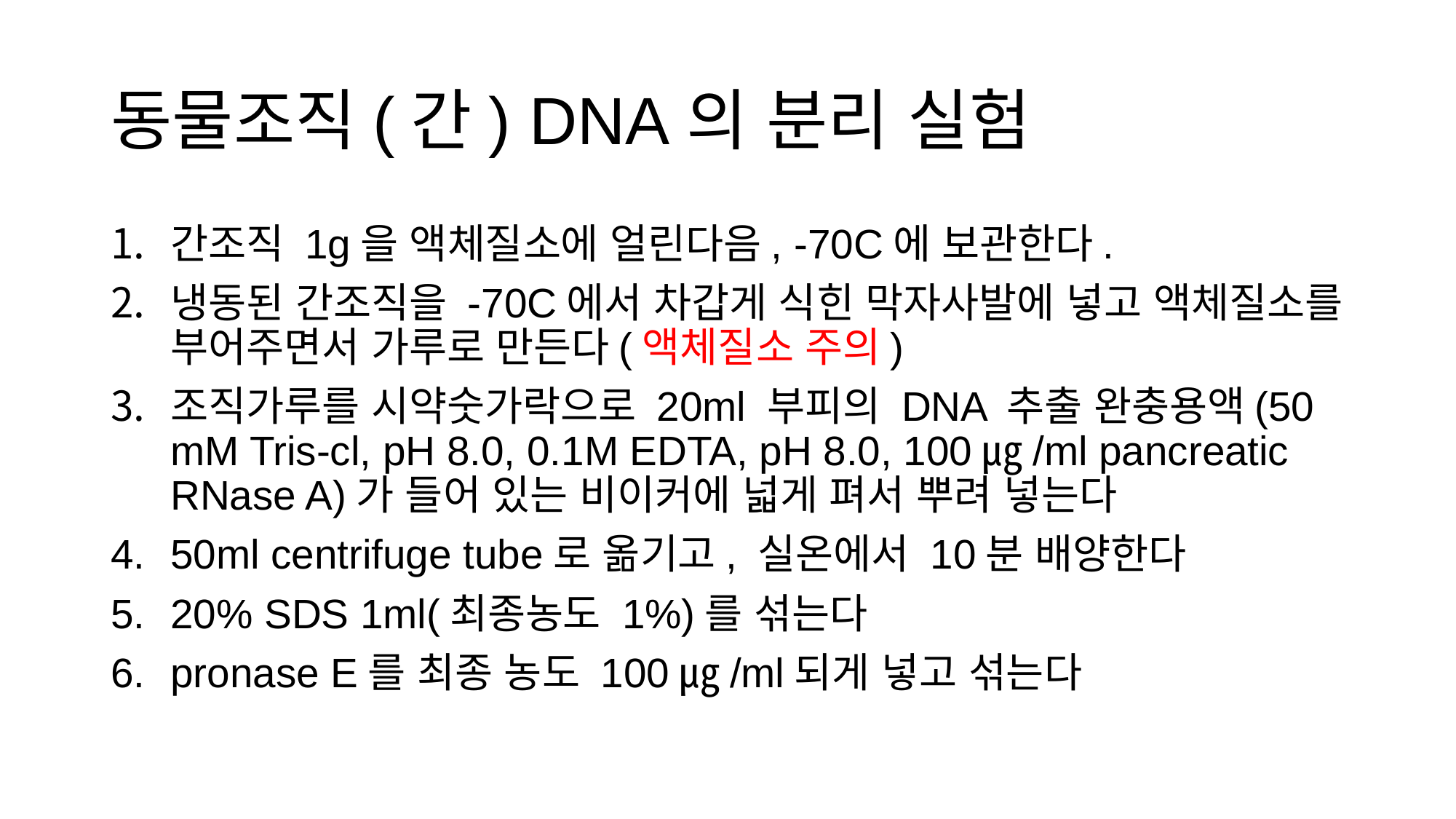

# 동물조직(간) DNA의 분리 실험
간조직 1g을 액체질소에 얼린다음, -70C에 보관한다.
냉동된 간조직을 -70C에서 차갑게 식힌 막자사발에 넣고 액체질소를 부어주면서 가루로 만든다(액체질소 주의)
조직가루를 시약숫가락으로 20ml 부피의 DNA 추출 완충용액(50 mM Tris-cl, pH 8.0, 0.1M EDTA, pH 8.0, 100㎍/ml pancreatic RNase A)가 들어 있는 비이커에 넓게 펴서 뿌려 넣는다
50ml centrifuge tube로 옮기고, 실온에서 10분 배양한다
20% SDS 1ml(최종농도 1%)를 섞는다
pronase E를 최종 농도 100㎍/ml되게 넣고 섞는다